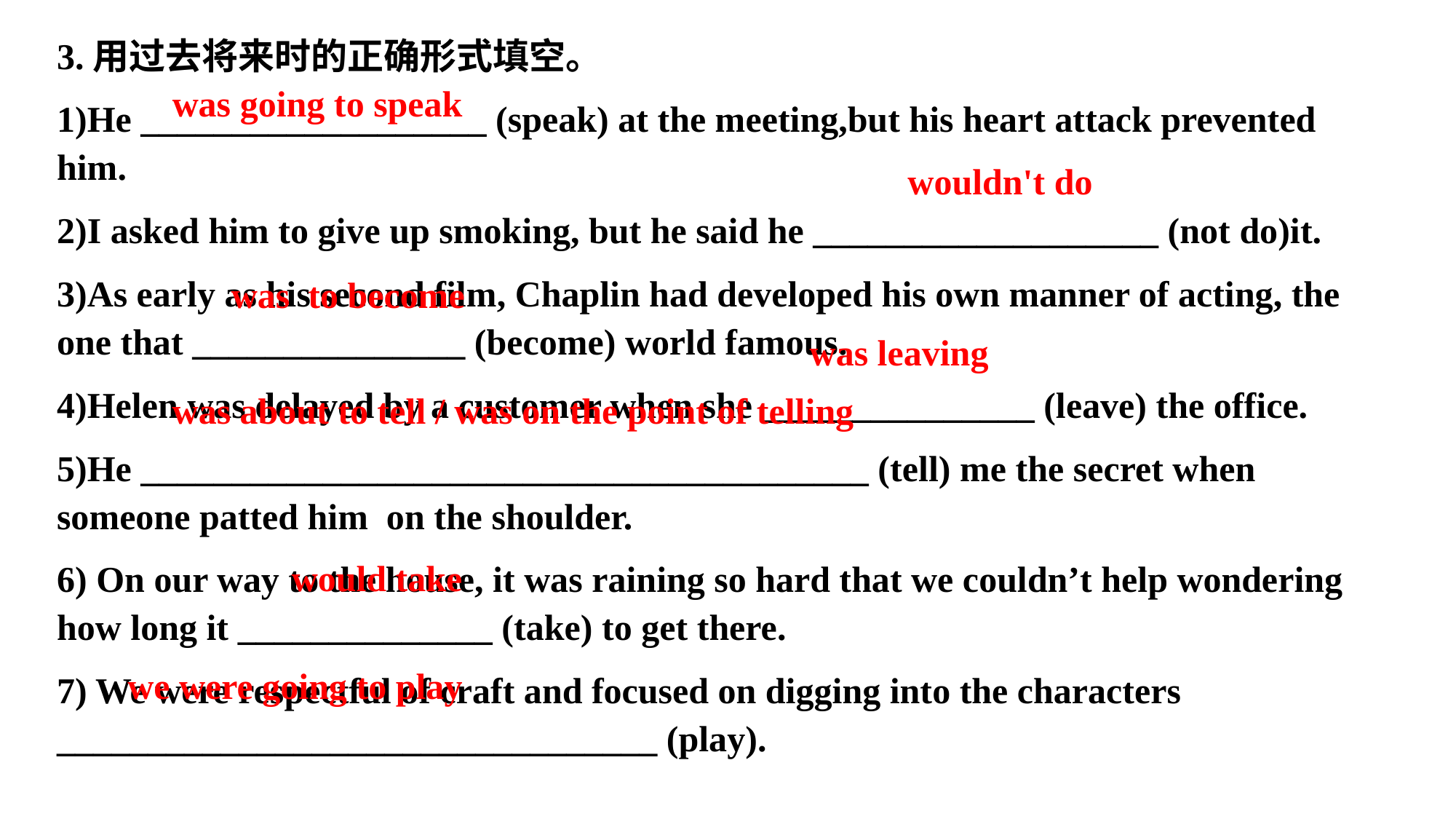

3.用过去将来时的正确形式填空。
1)He ___________________ (speak) at the meeting,but his heart attack prevented him.
2)I asked him to give up smoking, but he said he ___________________ (not do)it.
3)As early as his second film, Chaplin had developed his own manner of acting, the one that _______________ (become) world famous.
4)Helen was delayed by a customer when she _______________ (leave) the office.
5)He ________________________________________ (tell) me the secret when someone patted him  on the shoulder.
6) On our way to the house, it was raining so hard that we couldn’t help wondering how long it ______________ (take) to get there.
7) We were respectful of craft and focused on digging into the characters _________________________________ (play).
was going to speak
wouldn't do
was  to become
was leaving
was about to tell / was on the point of telling
would take
we were going to play